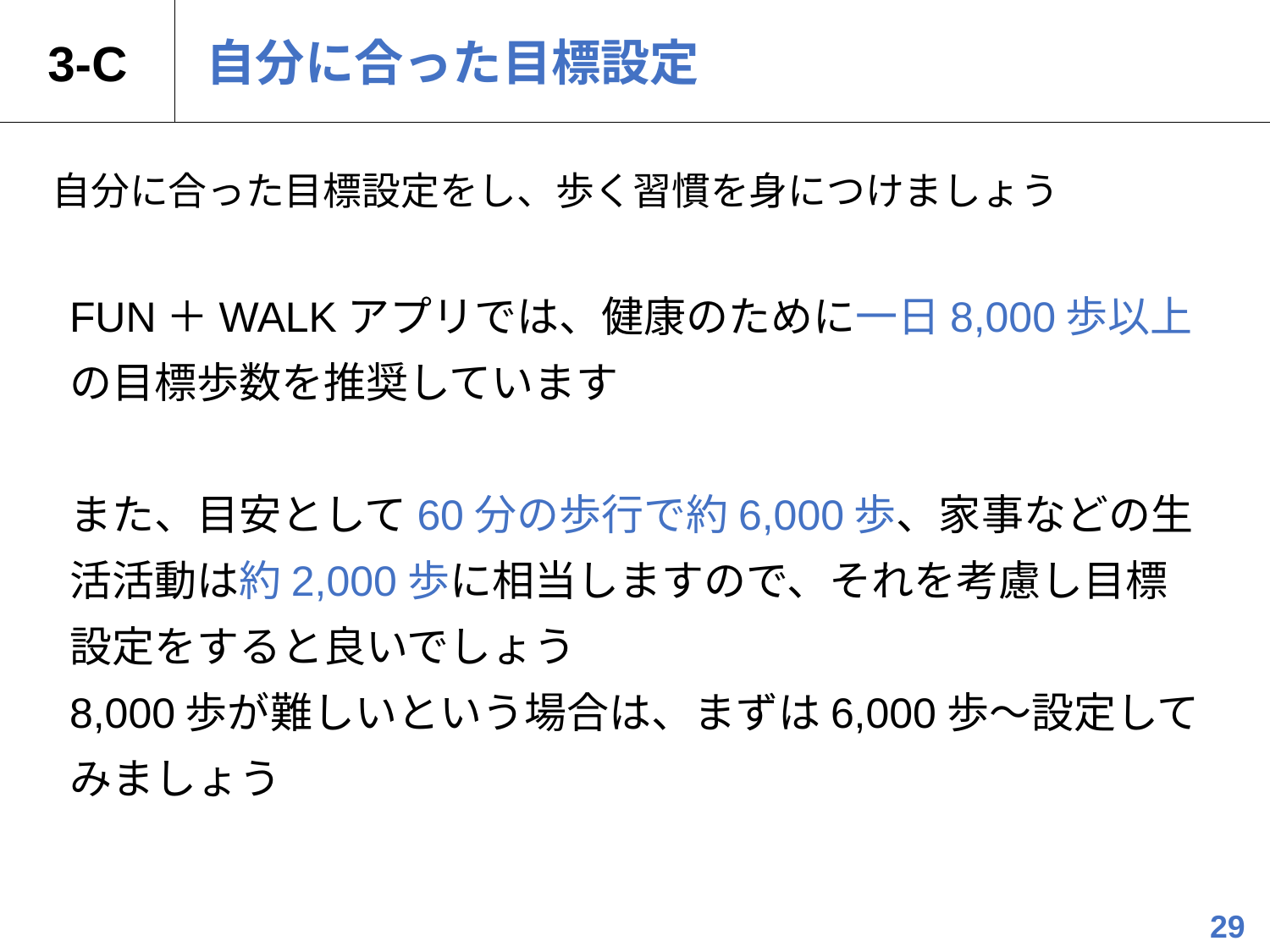

3-C
# 自分に合った目標設定
自分に合った目標設定をし、歩く習慣を身につけましょう
FUN＋WALKアプリでは、健康のために一日8,000歩以上の目標歩数を推奨しています

また、目安として60分の歩行で約6,000歩、家事などの生活活動は約2,000歩に相当しますので、それを考慮し目標設定をすると良いでしょう
8,000歩が難しいという場合は、まずは6,000歩～設定してみましょう
29